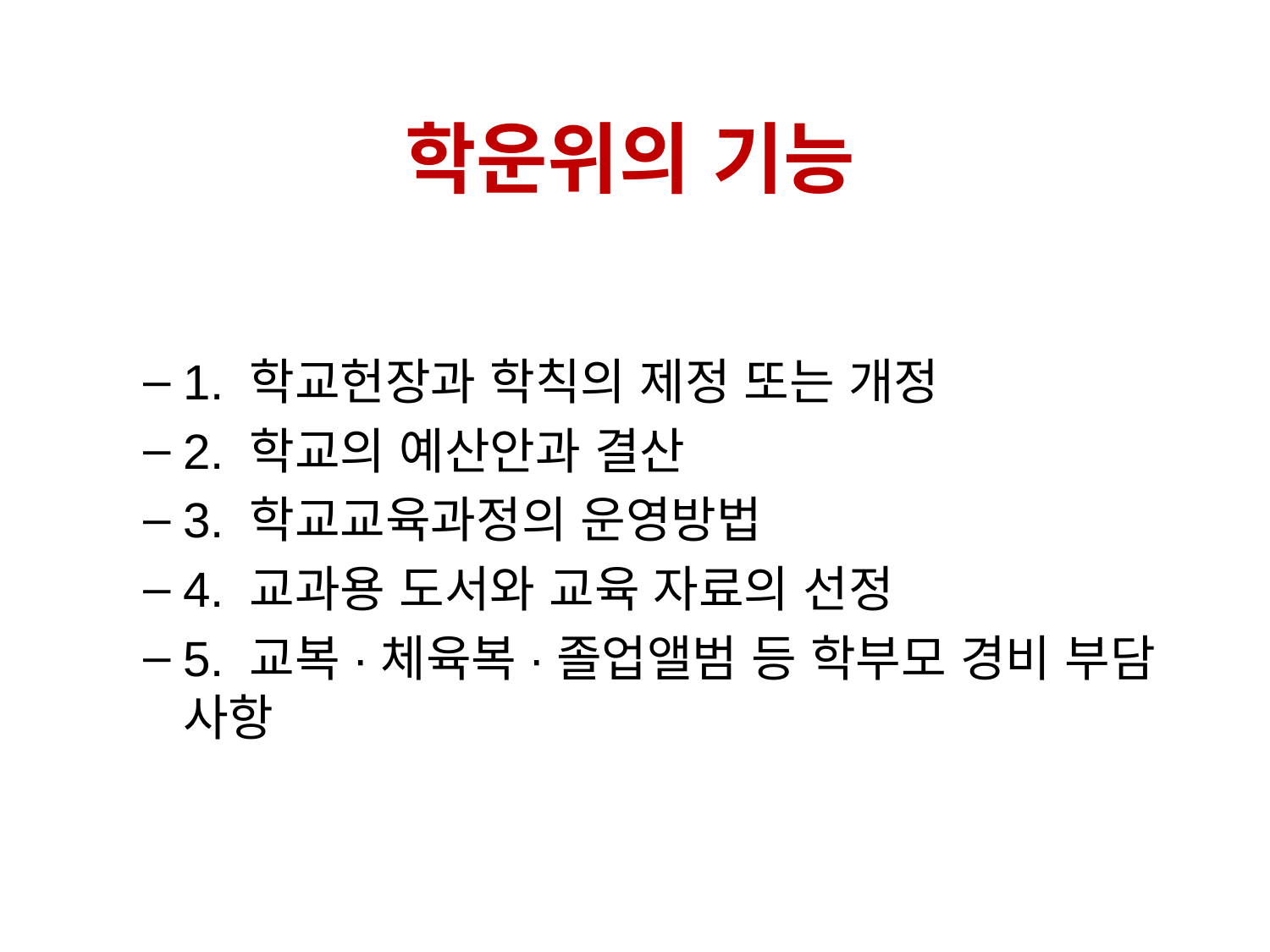

# 학운위의 기능

1. 학교헌장과 학칙의 제정 또는 개정
2. 학교의 예산안과 결산
3. 학교교육과정의 운영방법
4. 교과용 도서와 교육 자료의 선정
5. 교복·체육복·졸업앨범 등 학부모 경비 부담 사항